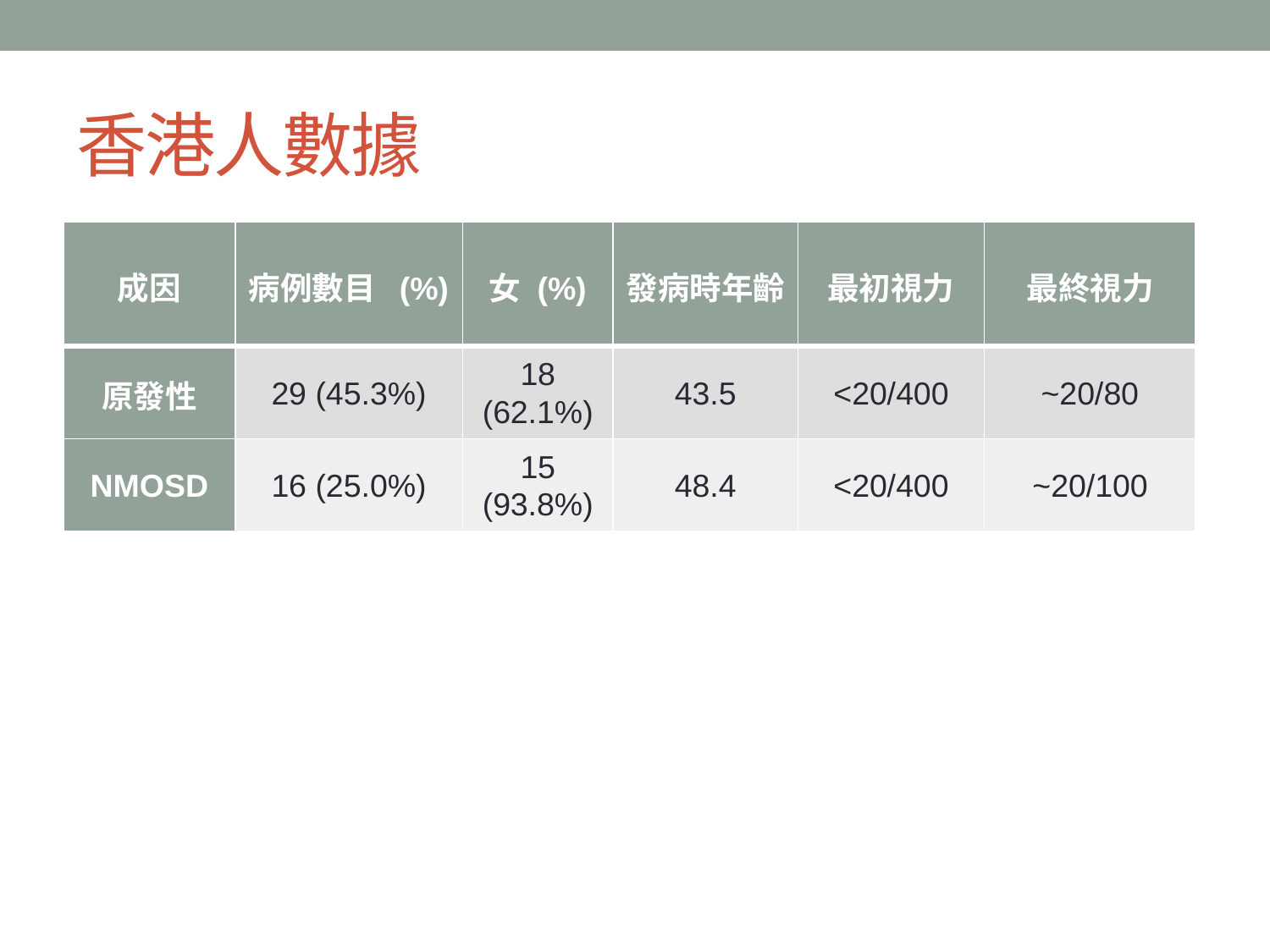

# 香港人數據
| 成因 | 病例數目  (%) | 女 (%) | 發病時年齡 | 最初視力 | 最終視力 |
| --- | --- | --- | --- | --- | --- |
| 原發性 | 29 (45.3%) | 18 (62.1%) | 43.5 | <20/400 | ~20/80 |
| NMOSD | 16 (25.0%) | 15 (93.8%) | 48.4 | <20/400 | ~20/100 |